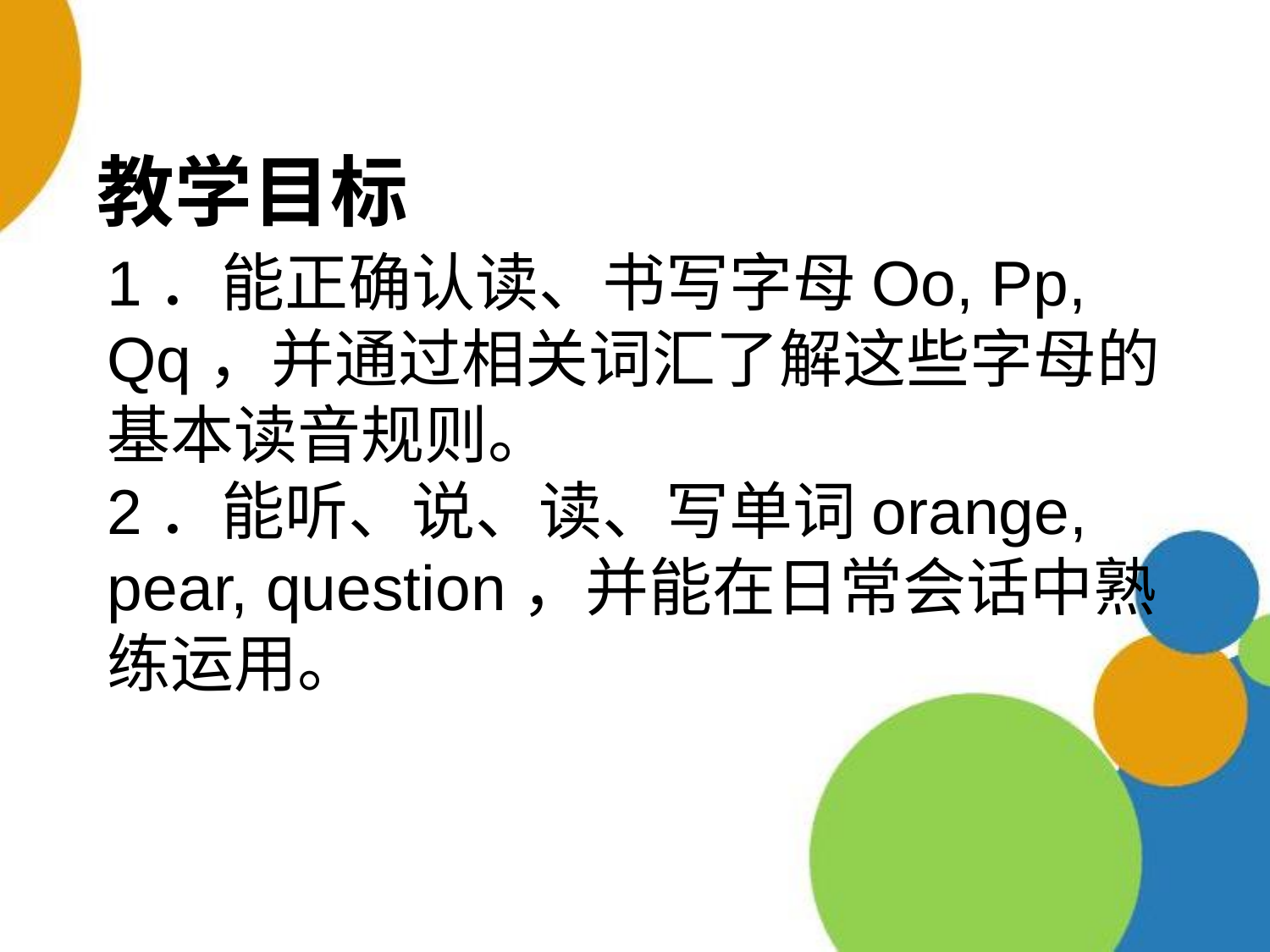

教学目标

1．能正确认读、书写字母Oo, Pp, Qq，并通过相关词汇了解这些字母的基本读音规则。
2．能听、说、读、写单词orange, pear, question，并能在日常会话中熟练运用。